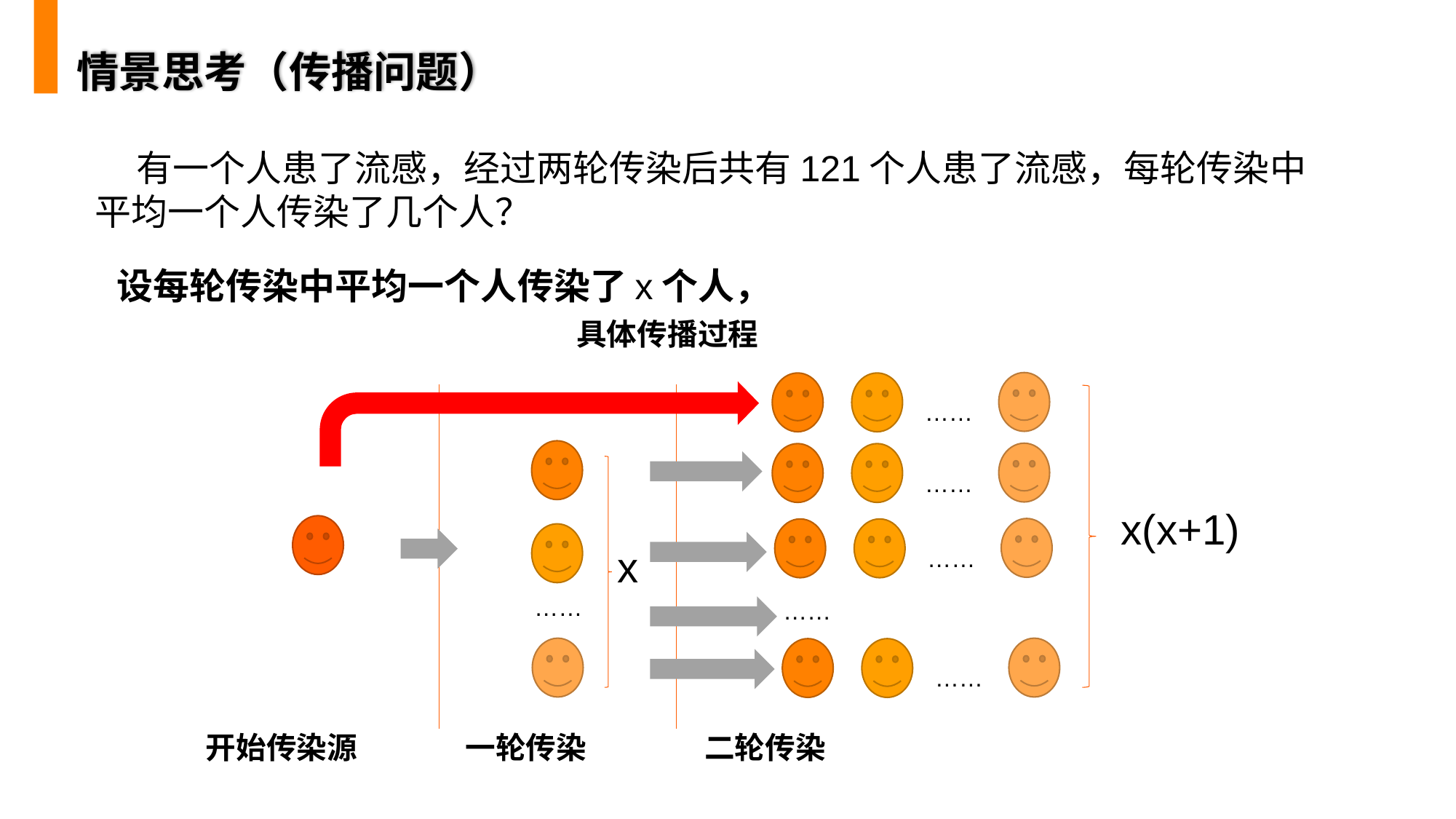

情景思考（传播问题）
    有一个人患了流感，经过两轮传染后共有121个人患了流感，每轮传染中平均一个人传染了几个人？
设每轮传染中平均一个人传染了x个人，
具体传播过程

……

……

x(x+1)

……

x
……
……

……

开始传染源
一轮传染
二轮传染